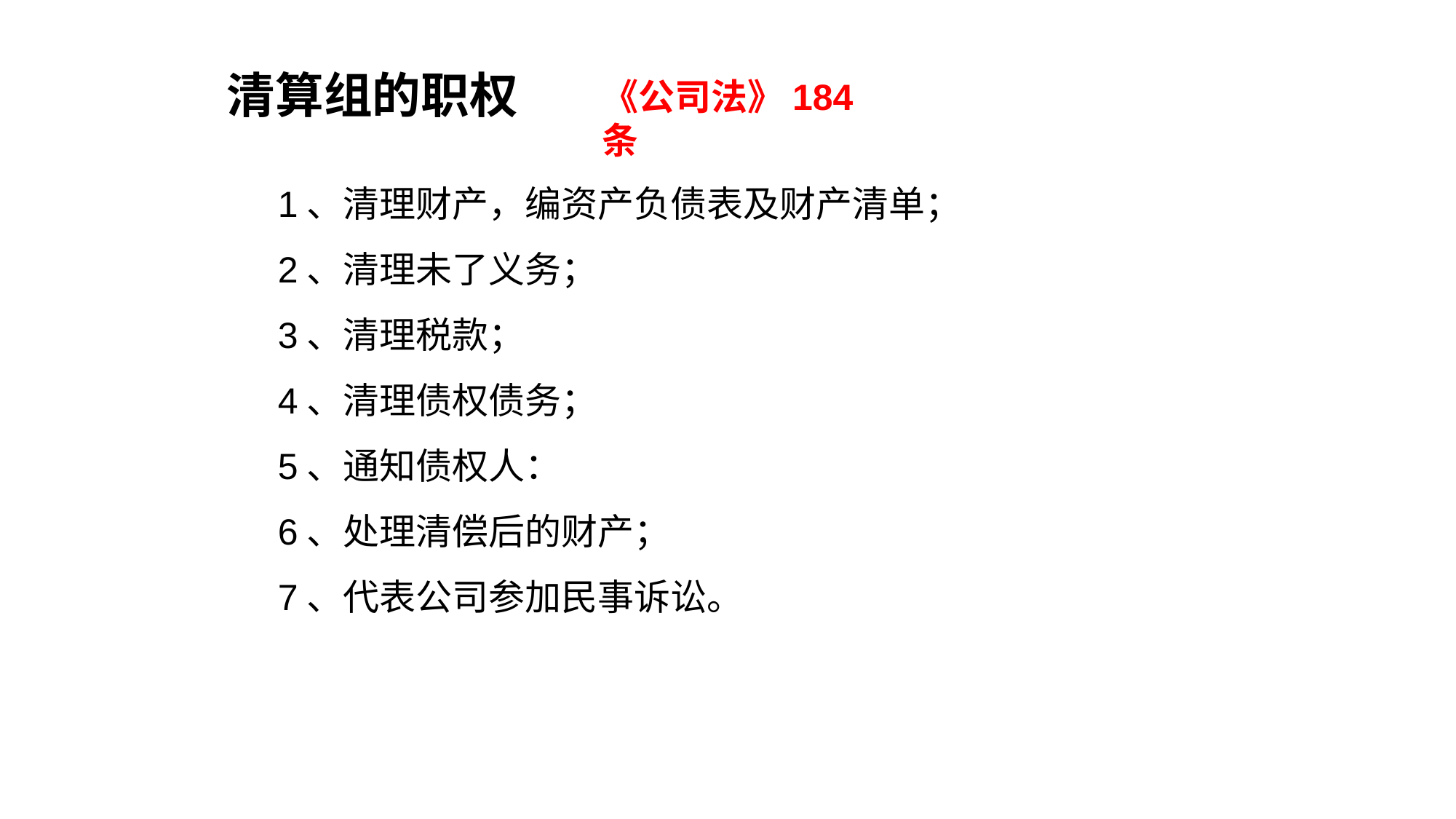

清算组的职权
《公司法》184条
1、清理财产，编资产负债表及财产清单；
2、清理未了义务；
3、清理税款；
4、清理债权债务；
5、通知债权人：
6、处理清偿后的财产；
7、代表公司参加民事诉讼。